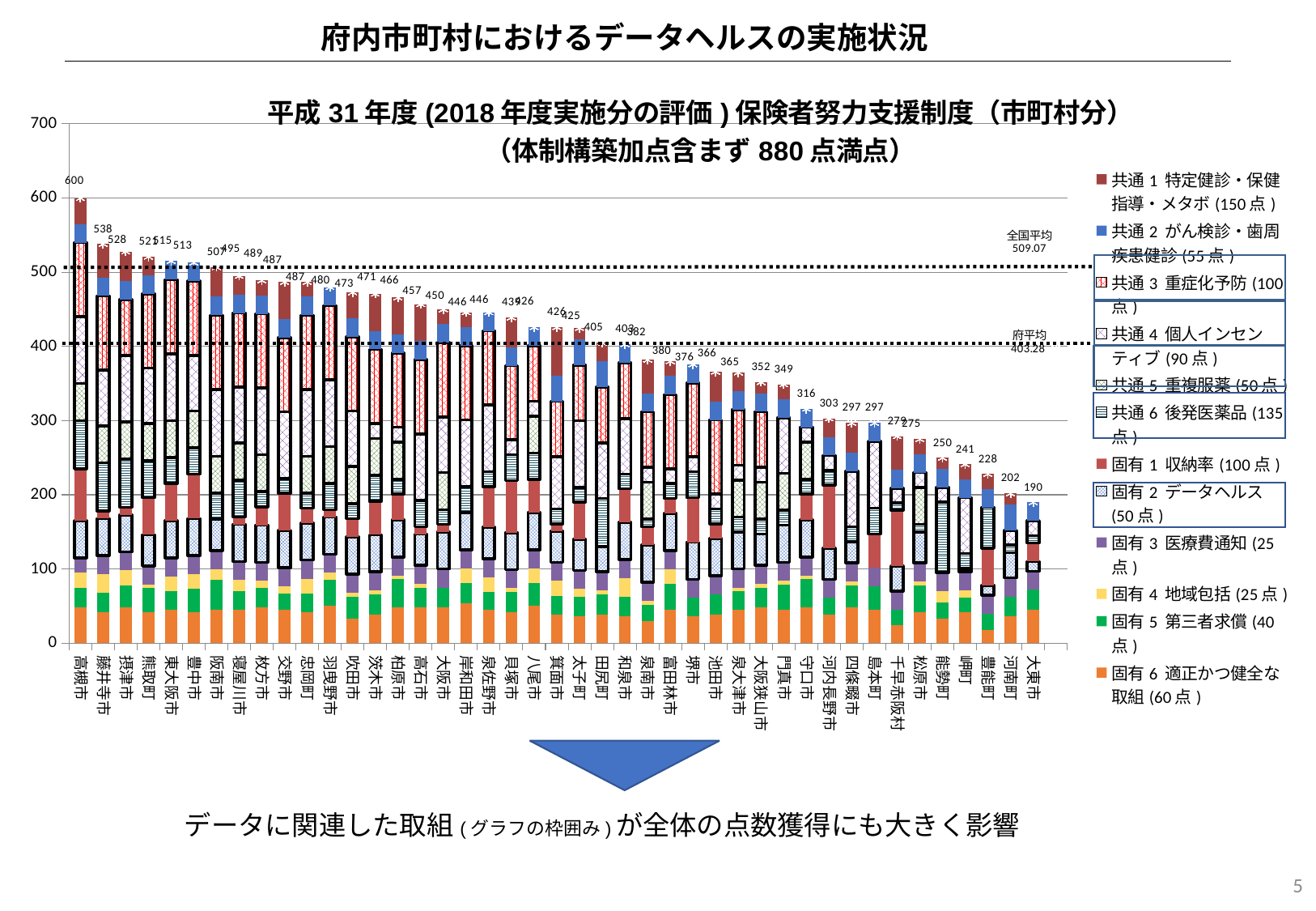

府内市町村におけるデータヘルスの実施状況

### Chart: 平成31年度(2018年度実施分の評価)保険者努力支援制度（市町村分）
（体制構築加点含まず880点満点）

| Category | 固有6 適正かつ健全な取組(60点) | 固有5 第三者求償(40点) | 固有4 地域包括(25点) | 固有3 医療費通知(25点) | 固有2 データヘルス(50点) | 固有1 収納率(100点) | 共通6 後発医薬品(135点) | 共通5 重複服薬(50点) | 共通4 個人インセンティブ(90点) | 共通3 重症化予防(100点) | 共通2 がん検診・歯周疾患健診(55点) | 共通1 特定健診・保健指導・メタボ(150点) | 合計（880点満点） |
|---|---|---|---|---|---|---|---|---|---|---|---|---|---|
| 高槻市 | 48.0 | 27.0 | 20.0 | 20.0 | 50.0 | 70.0 | 65.0 | 50.0 | 90.0 | 100.0 | 25.0 | 35.0 | 600.0 |
| 藤井寺市 | 42.0 | 26.0 | 25.0 | 25.0 | 50.0 | 10.0 | 65.0 | 50.0 | 75.0 | 100.0 | 25.0 | 45.0 | 538.0 |
| 摂津市 | 48.0 | 30.0 | 20.0 | 25.0 | 50.0 | 10.0 | 65.0 | 50.0 | 90.0 | 75.0 | 25.0 | 40.0 | 528.0 |
| 熊取町 | 42.0 | 32.0 | 5.0 | 25.0 | 42.0 | 50.0 | 50.0 | 50.0 | 75.0 | 100.0 | 25.0 | 25.0 | 521.0 |
| 東大阪市 | 45.0 | 25.0 | 20.0 | 25.0 | 50.0 | 50.0 | 35.0 | 50.0 | 90.0 | 100.0 | 25.0 | 0.0 | 515.0 |
| 豊中市 | 42.0 | 31.0 | 20.0 | 25.0 | 50.0 | 60.0 | 35.0 | 50.0 | 75.0 | 100.0 | 25.0 | 0.0 | 513.0 |
| 阪南市 | 45.0 | 40.0 | 15.0 | 25.0 | 42.0 | 0.0 | 35.0 | 50.0 | 90.0 | 100.0 | 25.0 | 40.0 | 507.0 |
| 寝屋川市 | 45.0 | 25.0 | 15.0 | 25.0 | 50.0 | 10.0 | 50.0 | 50.0 | 75.0 | 100.0 | 25.0 | 25.0 | 495.0 |
| 枚方市 | 48.0 | 26.0 | 10.0 | 25.0 | 50.0 | 25.0 | 20.0 | 50.0 | 90.0 | 100.0 | 25.0 | 20.0 | 489.0 |
| 交野市 | 45.0 | 22.0 | 10.0 | 25.0 | 50.0 | 50.0 | 20.0 | 0.0 | 90.0 | 100.0 | 25.0 | 50.0 | 487.0 |
| 忠岡町 | 42.0 | 25.0 | 20.0 | 25.0 | 50.0 | 20.0 | 20.0 | 50.0 | 90.0 | 100.0 | 25.0 | 20.0 | 487.0 |
| 羽曳野市 | 51.0 | 34.0 | 10.0 | 25.0 | 50.0 | 10.0 | 35.0 | 50.0 | 90.0 | 100.0 | 25.0 | 0.0 | 480.0 |
| 吹田市 | 33.0 | 30.0 | 5.0 | 25.0 | 50.0 | 25.0 | 20.0 | 50.0 | 75.0 | 100.0 | 25.0 | 35.0 | 473.0 |
| 茨木市 | 39.0 | 27.0 | 5.0 | 25.0 | 50.0 | 45.0 | 35.0 | 50.0 | 20.0 | 100.0 | 25.0 | 50.0 | 471.0 |
| 柏原市 | 48.0 | 38.0 | 5.0 | 25.0 | 50.0 | 35.0 | 20.0 | 50.0 | 20.0 | 100.0 | 25.0 | 50.0 | 466.0 |
| 高石市 | 48.0 | 27.0 | 5.0 | 25.0 | 42.0 | 10.0 | 35.0 | 0.0 | 90.0 | 100.0 | 25.0 | 50.0 | 457.0 |
| 大阪市 | 48.0 | 27.0 | 0.0 | 25.0 | 50.0 | 10.0 | 20.0 | 50.0 | 75.0 | 100.0 | 25.0 | 20.0 | 450.0 |
| 岸和田市 | 54.0 | 27.0 | 20.0 | 25.0 | 50.0 | 0.0 | 35.0 | 0.0 | 90.0 | 100.0 | 25.0 | 20.0 | 446.0 |
| 泉佐野市 | 45.0 | 24.0 | 20.0 | 25.0 | 42.0 | 55.0 | 20.0 | 0.0 | 90.0 | 100.0 | 25.0 | 0.0 | 446.0 |
| 貝塚市 | 42.0 | 27.0 | 5.0 | 25.0 | 50.0 | 70.0 | 35.0 | 0.0 | 20.0 | 100.0 | 25.0 | 40.0 | 439.0 |
| 八尾市 | 51.0 | 30.0 | 20.0 | 25.0 | 50.0 | 45.0 | 35.0 | 50.0 | 20.0 | 75.0 | 25.0 | 0.0 | 426.0 |
| 箕面市 | 39.0 | 25.0 | 20.0 | 25.0 | 42.0 | 10.0 | 20.0 | 0.0 | 70.0 | 75.0 | 35.0 | 65.0 | 426.0 |
| 太子町 | 36.0 | 27.0 | 10.0 | 25.0 | 42.0 | 50.0 | 20.0 | 0.0 | 90.0 | 75.0 | 35.0 | 15.0 | 425.0 |
| 田尻町 | 39.0 | 27.0 | 5.0 | 25.0 | 34.0 | 0.0 | 65.0 | 0.0 | 75.0 | 75.0 | 35.0 | 25.0 | 405.0 |
| 和泉市 | 36.0 | 27.0 | 25.0 | 25.0 | 50.0 | 45.0 | 20.0 | 0.0 | 75.0 | 75.0 | 25.0 | 0.0 | 403.0 |
| 泉南市 | 30.0 | 22.0 | 5.0 | 25.0 | 50.0 | 25.0 | 10.0 | 50.0 | 20.0 | 75.0 | 25.0 | 45.0 | 382.0 |
| 富田林市 | 45.0 | 35.0 | 20.0 | 25.0 | 50.0 | 20.0 | 20.0 | 0.0 | 20.0 | 100.0 | 25.0 | 20.0 | 380.0 |
| 堺市 | 36.0 | 25.0 | 0.0 | 25.0 | 50.0 | 60.0 | 35.0 | 0.0 | 20.0 | 100.0 | 25.0 | 0.0 | 376.0 |
| 池田市 | 39.0 | 27.0 | 0.0 | 25.0 | 50.0 | 20.0 | 20.0 | 0.0 | 20.0 | 100.0 | 25.0 | 40.0 | 366.0 |
| 泉大津市 | 45.0 | 25.0 | 5.0 | 25.0 | 50.0 | 0.0 | 20.0 | 50.0 | 20.0 | 75.0 | 25.0 | 25.0 | 365.0 |
| 大阪狭山市 | 48.0 | 27.0 | 5.0 | 25.0 | 42.0 | 0.0 | 20.0 | 50.0 | 20.0 | 75.0 | 25.0 | 15.0 | 352.0 |
| 門真市 | 45.0 | 34.0 | 5.0 | 25.0 | 50.0 | 0.0 | 20.0 | 50.0 | 75.0 | 0.0 | 25.0 | 20.0 | 349.0 |
| 守口市 | 48.0 | 38.0 | 5.0 | 25.0 | 50.0 | 35.0 | 20.0 | 50.0 | 20.0 | 0.0 | 25.0 | 0.0 | 316.0 |
| 河内長野市 | 39.0 | 22.0 | 0.0 | 25.0 | 42.0 | 85.0 | 20.0 | 0.0 | 20.0 | 0.0 | 25.0 | 25.0 | 303.0 |
| 四條畷市 | 48.0 | 30.0 | 5.0 | 25.0 | 29.0 | 0.0 | 20.0 | 0.0 | 75.0 | 0.0 | 25.0 | 40.0 | 297.0 |
| 島本町 | 45.0 | 32.0 | 0.0 | 25.0 | 0.0 | 45.0 | 35.0 | 0.0 | 90.0 | 0.0 | 25.0 | 0.0 | 297.0 |
| 千早赤阪村 | 24.0 | 21.0 | 0.0 | 25.0 | 34.0 | 75.0 | 10.0 | 0.0 | 20.0 | 0.0 | 25.0 | 45.0 | 279.0 |
| 松原市 | 42.0 | 36.0 | 5.0 | 25.0 | 42.0 | 0.0 | 10.0 | 50.0 | 20.0 | 0.0 | 25.0 | 20.0 | 275.0 |
| 能勢町 | 33.0 | 22.0 | 15.0 | 25.0 | 0.0 | 0.0 | 95.0 | 0.0 | 20.0 | 0.0 | 25.0 | 15.0 | 250.0 |
| 岬町 | 42.0 | 19.0 | 10.0 | 25.0 | 5.0 | 0.0 | 20.0 | 0.0 | 75.0 | 0.0 | 25.0 | 20.0 | 241.0 |
| 豊能町 | 18.0 | 22.0 | 0.0 | 25.0 | 13.0 | 50.0 | 55.0 | 0.0 | 0.0 | 0.0 | 25.0 | 20.0 | 228.0 |
| 河南町 | 36.0 | 27.0 | 0.0 | 25.0 | 34.0 | 0.0 | 10.0 | 0.0 | 20.0 | 0.0 | 35.0 | 15.0 | 202.0 |
| 大東市 | 45.0 | 27.0 | 0.0 | 25.0 | 13.0 | 25.0 | 10.0 | 0.0 | 20.0 | 0.0 | 25.0 | 0.0 | 190.0 |

データに関連した取組(グラフの枠囲み)が全体の点数獲得にも大きく影響
5